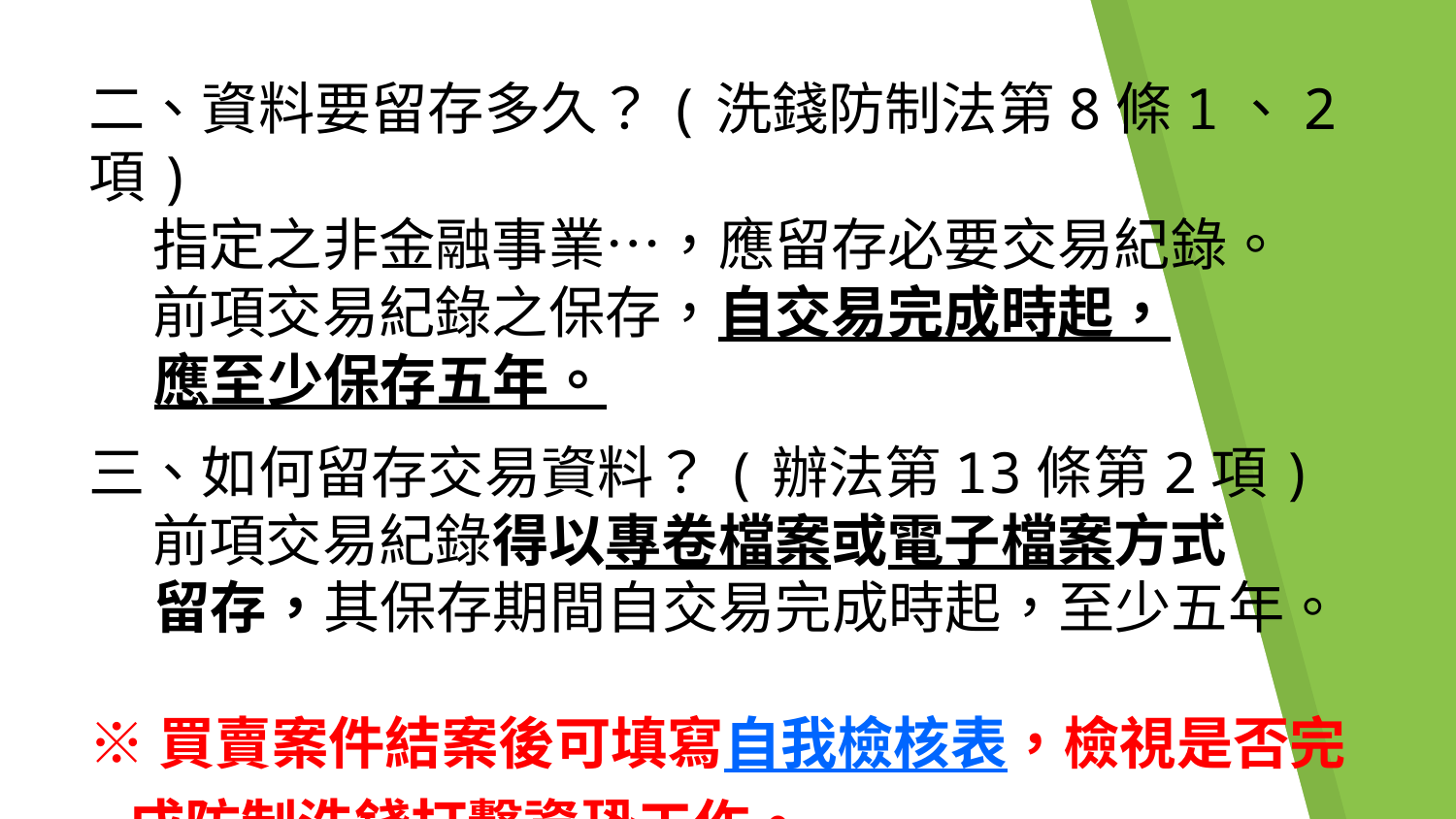

二、資料要留存多久？(洗錢防制法第8條1、2項)
    指定之非金融事業…，應留存必要交易紀錄。
    前項交易紀錄之保存，自交易完成時起，
    應至少保存五年。
三、如何留存交易資料？(辦法第13條第2項)
    前項交易紀錄得以專卷檔案或電子檔案方式
    留存，其保存期間自交易完成時起，至少五年。

※買賣案件結案後可填寫自我檢核表，檢視是否完
  成防制洗錢打擊資恐工作。